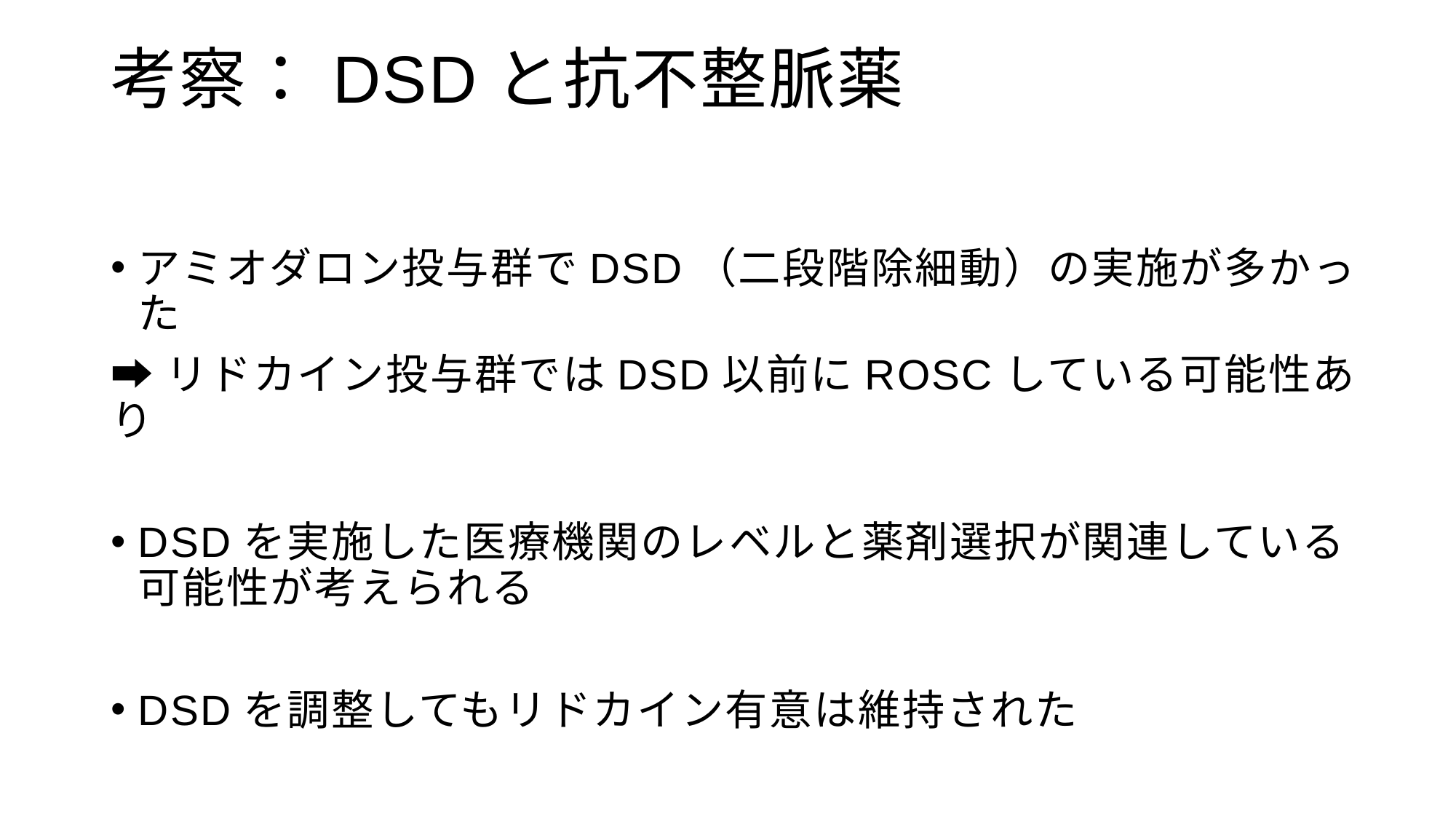

# 考察：DSDと抗不整脈薬

アミオダロン投与群でDSD（二段階除細動）の実施が多かった
➡リドカイン投与群ではDSD以前にROSCしている可能性あり

DSDを実施した医療機関のレベルと薬剤選択が関連している
可能性が考えられる

DSDを調整してもリドカイン有意は維持された